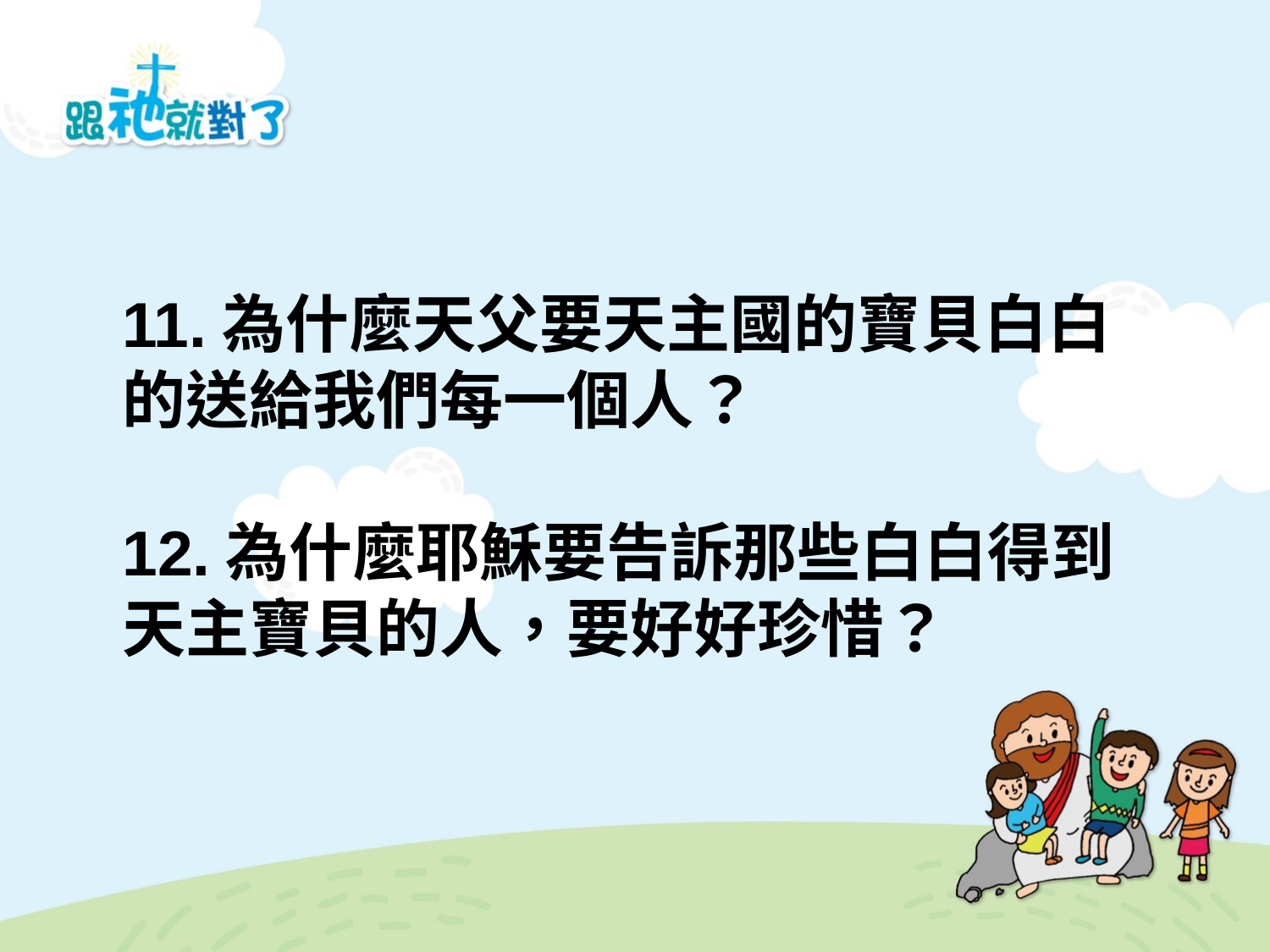

11.為什麼天父要天主國的寶貝白白的送給我們每一個人？

12.為什麼耶穌要告訴那些白白得到天主寶貝的人，要好好珍惜？